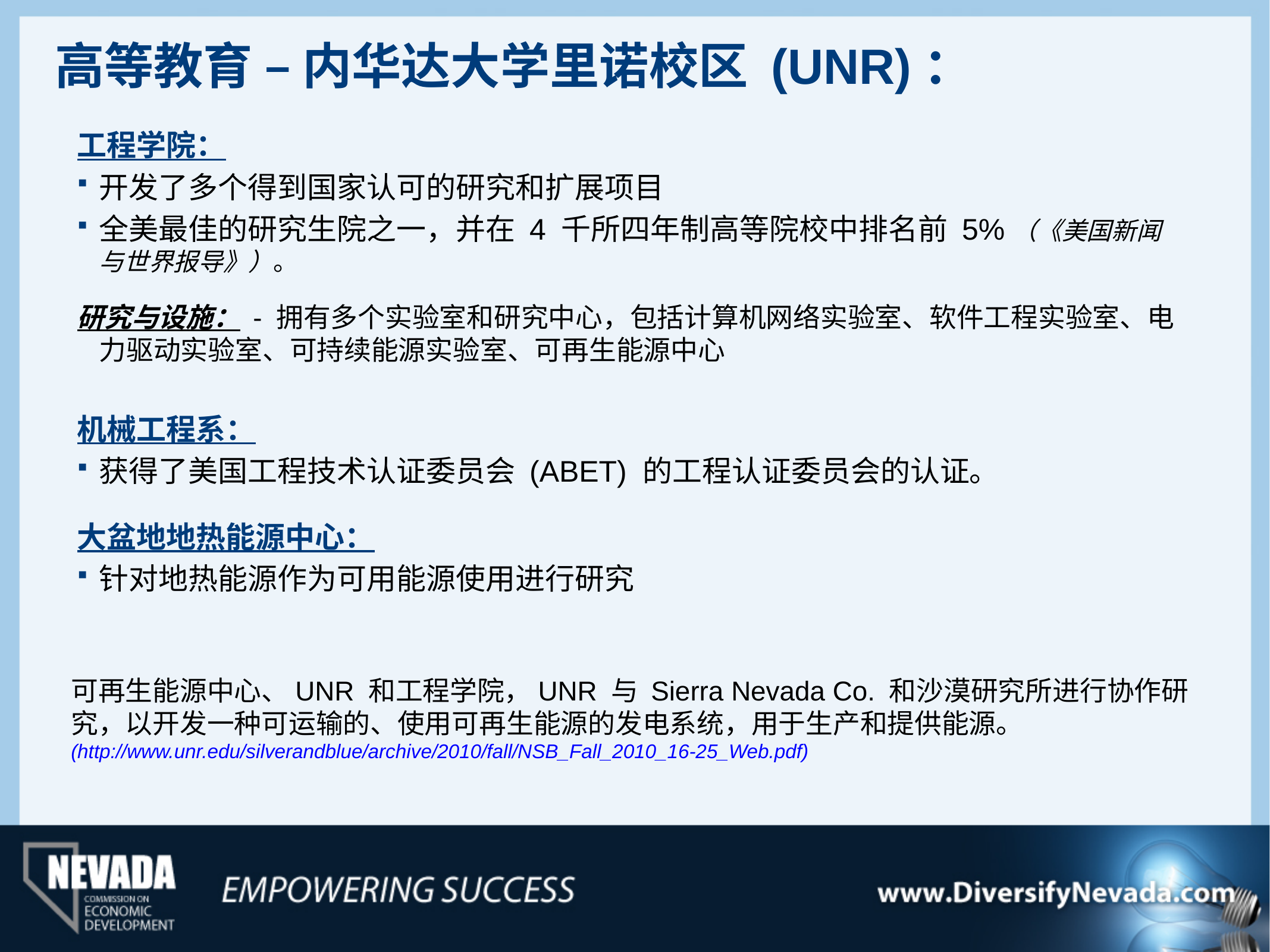

高等教育 – 内华达大学里诺校区 (UNR)：
工程学院：
开发了多个得到国家认可的研究和扩展项目
全美最佳的研究生院之一，并在 4 千所四年制高等院校中排名前 5%（《美国新闻与世界报导》）。

研究与设施： - 拥有多个实验室和研究中心，包括计算机网络实验室、软件工程实验室、电力驱动实验室、可持续能源实验室、可再生能源中心

机械工程系：
获得了美国工程技术认证委员会 (ABET) 的工程认证委员会的认证。

大盆地地热能源中心：
针对地热能源作为可用能源使用进行研究
可再生能源中心、UNR 和工程学院，UNR 与 Sierra Nevada Co. 和沙漠研究所进行协作研究，以开发一种可运输的、使用可再生能源的发电系统，用于生产和提供能源。 (http://www.unr.edu/silverandblue/archive/2010/fall/NSB_Fall_2010_16-25_Web.pdf)